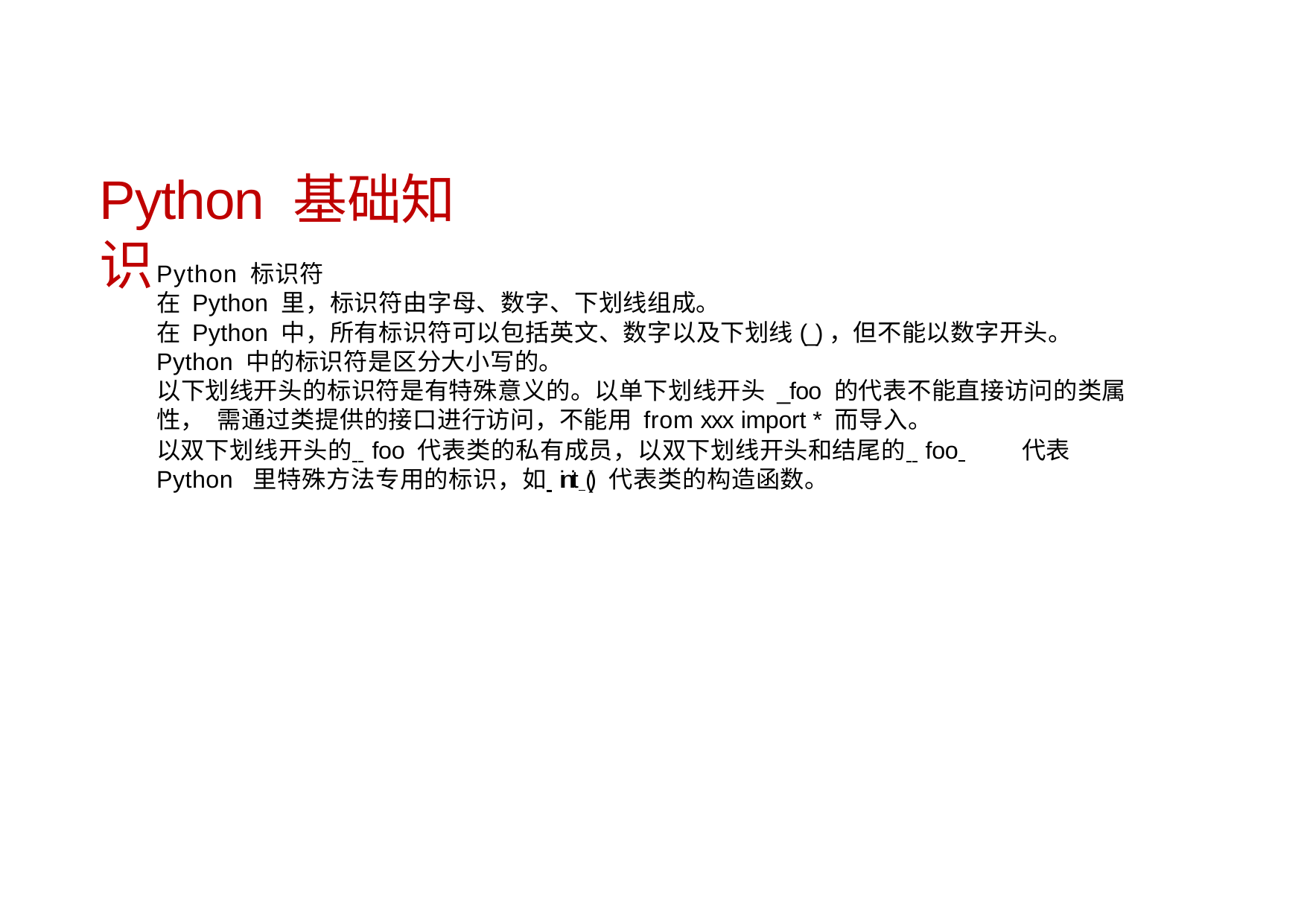

# Python 基础知识
Python 标识符
在 Python 里，标识符由字母、数字、下划线组成。
在 Python 中，所有标识符可以包括英文、数字以及下划线(_)，但不能以数字开头。
Python 中的标识符是区分大小写的。
以下划线开头的标识符是有特殊意义的。以单下划线开头 _foo 的代表不能直接访问的类属性，  需通过类提供的接口进行访问，不能用 from xxx import * 而导入。
以双下划线开头的  foo 代表类的私有成员，以双下划线开头和结尾的  foo 	代表 Python  里特殊方法专用的标识，如 init () 代表类的构造函数。